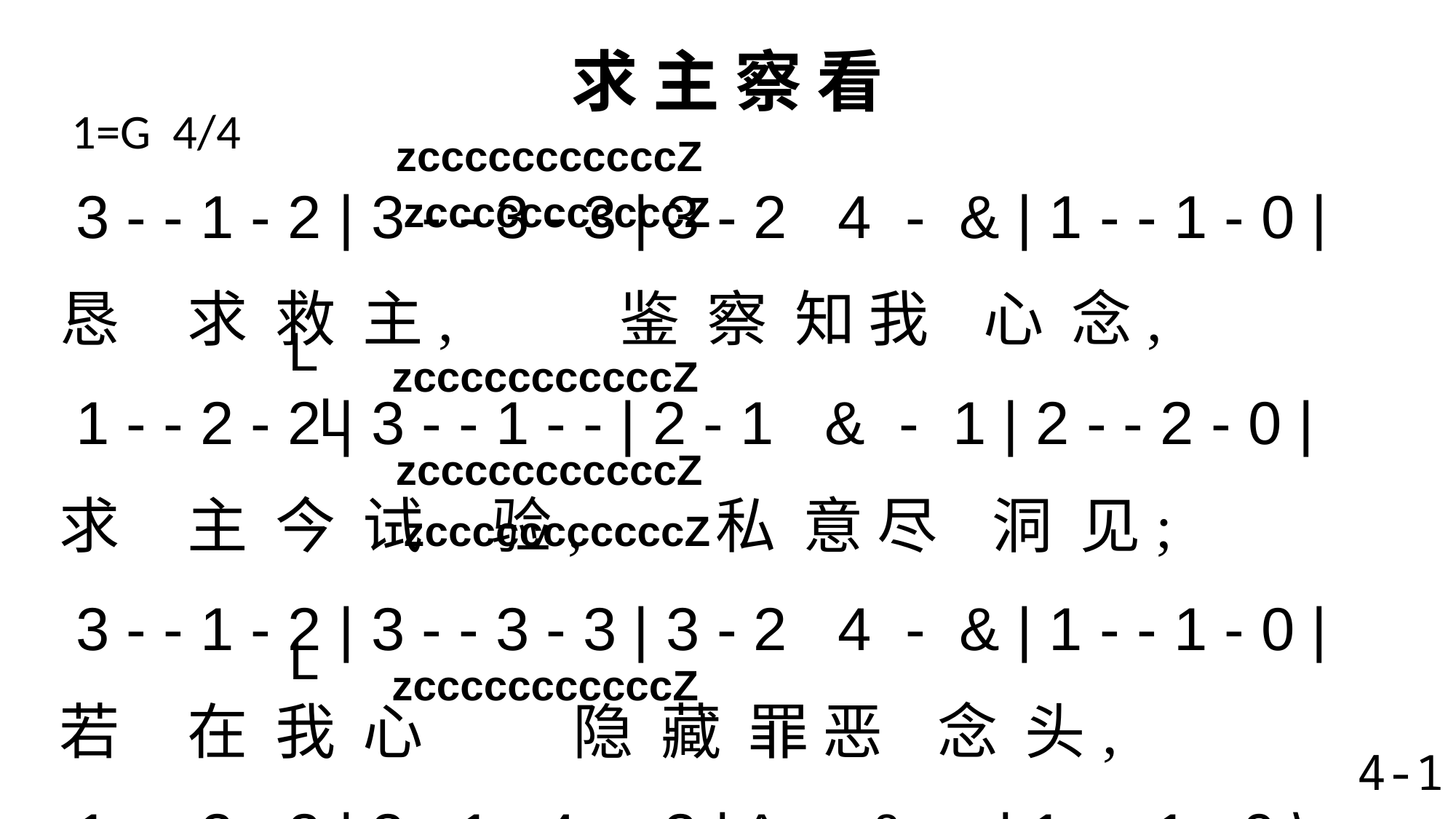

# 求 主 察 看
1=G  4/4
 zcccccccccccZ                                                    zcccccccccccZ

 3 - - 1 - 2 | 3 - - 3 - 3 | 3 - 2   4  -  & | 1 - - 1 - 0 |
恳     求  救  主,          鉴  察  知 我    心  念,
 1 - - 2 - 2 | 3 - - 1 - - | 2 - 1   &  -  1 | 2 - - 2 - 0 |
求     主  今  试     验,       私  意 尽    洞  见;
 3 - - 1 - 2 | 3 - - 3 - 3 | 3 - 2   4  -  & | 1 - - 1 - 0 |
若     在  我  心           隐  藏  罪 恶    念  头,
 1 - - 2 - 2 | 3 - 1   4  -  3 | ^ - - & - - | 1 - - 1 - 0 \
求     主  为  我  清 除,   使  我     自        由。
                                                                    zcccccccccccZ

L                                                                    L
 zcccccccccccZ                                                    zcccccccccccZ

                                                                    zcccccccccccZ

L
4-1